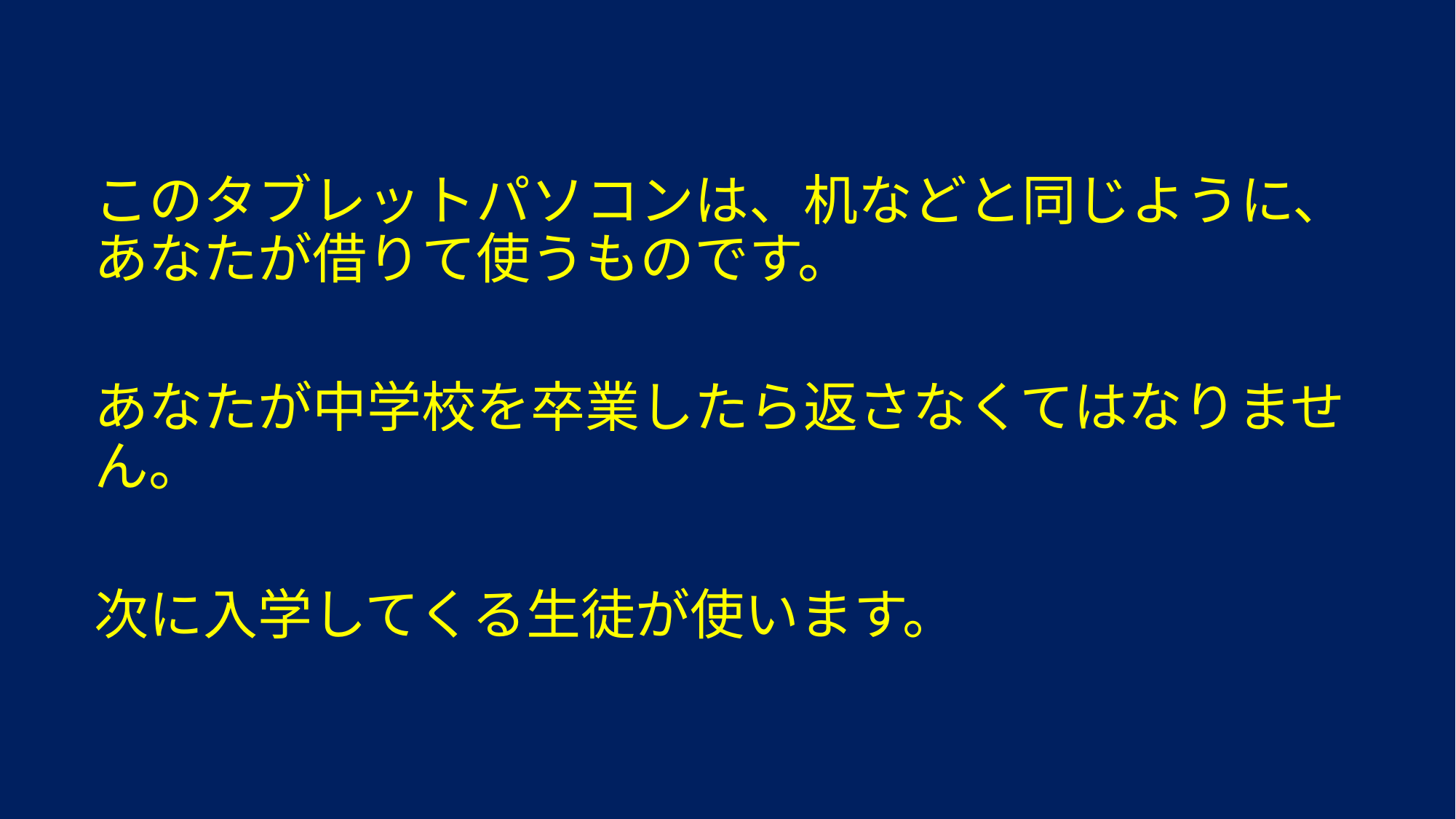

このタブレットパソコンは、机などと同じように、あなたが借りて使うものです。

あなたが中学校を卒業したら返さなくてはなりません。

次に入学してくる生徒が使います。